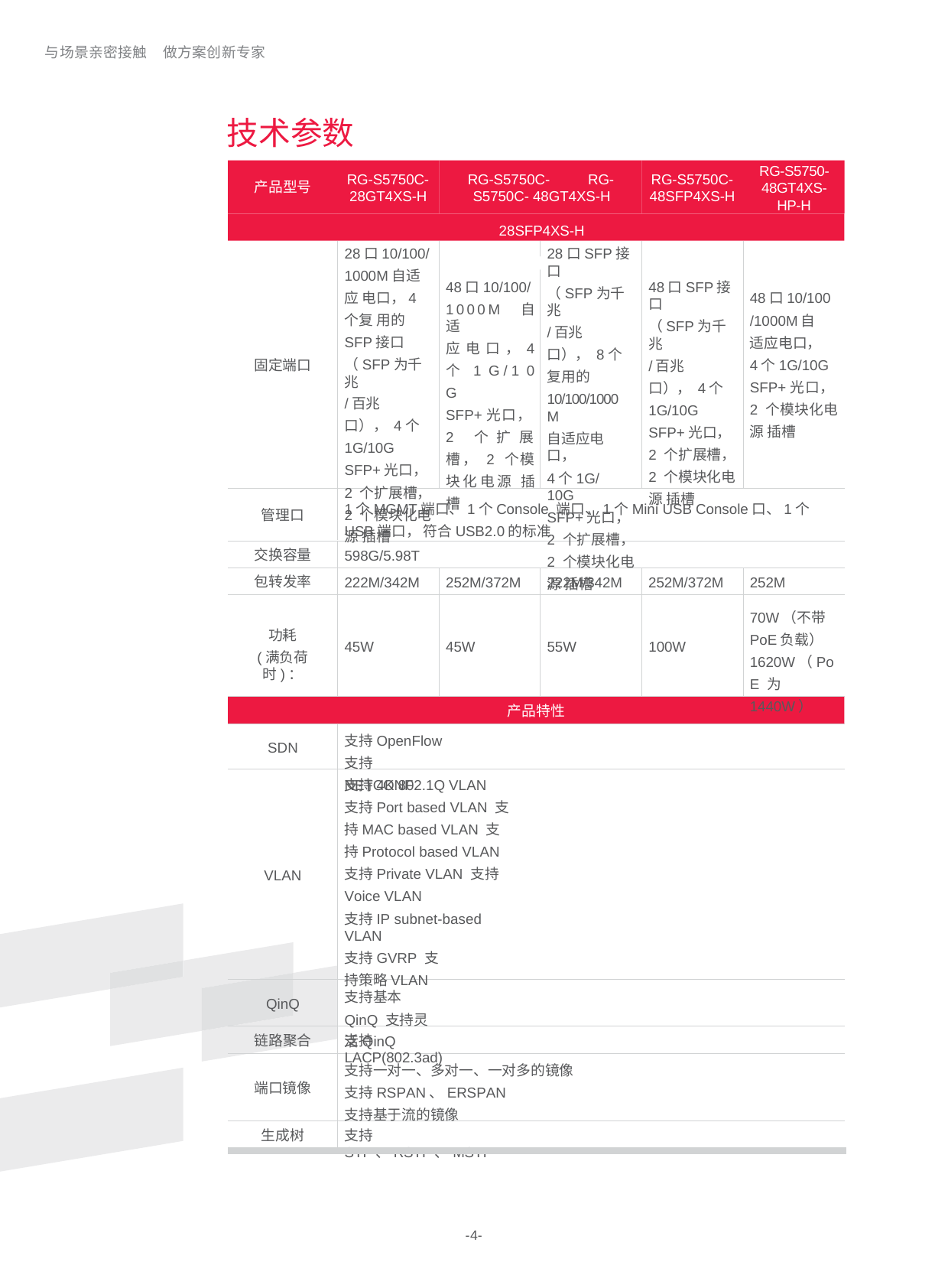

与场景亲密接触
做方案创新专家
技术参数

RG-S5750- 48GT4XS- HP-H
RG-S5750C- 28GT4XS-H
RG-S5750C-	 RG-S5750C- 48GT4XS-H	28SFP4XS-H

基本特性
RG-S5750C- 48SFP4XS-H
产品型号

28口10/100/
1000M自适应 电口，4个复 用的SFP接口
（SFP为千兆
/百兆口）， 4个1G/10G
SFP+光口，2 个扩展槽，2 个模块化电源 插槽
28口SFP接口
（SFP为千兆
/百兆口）， 8个复用的
10/100/1000M
自适应电口，
4个1G/10G
SFP+光口，2 个扩展槽，2 个模块化电源 插槽
48口10/100/
1000M 自适
应电口， 4 个 1 G/1 0 G
SFP+光口，2 个扩展槽， 2 个模块化电源 插槽
48口SFP接口
（SFP为千兆
/百兆口）， 4个1G/10G
SFP+光口，2 个扩展槽，2 个模块化电源 插槽
48口10/100
/1000M自
适应电口，
4个1G/10G
SFP+光口，2 个模块化电源 插槽
固定端口

1个MGMT端口、1个Console 端口、1个Mini USB Console口、1个USB端口， 符合USB2.0的标准
管理口

交换容量
598G/5.98T

包转发率
222M/342M
252M/372M
222M/342M
252M/372M
252M

70W（不带 PoE负载） 1620W（PoE 为1440W）
功耗
(满负荷时)：
45W
45W
55W
100W

产品特性

支持OpenFlow 支持NETCONF
SDN

支持4K 802.1Q VLAN
支持Port based VLAN 支持MAC based VLAN 支持Protocol based VLAN 支持Private VLAN 支持Voice VLAN
支持IP subnet-based VLAN
支持GVRP 支持策略VLAN
VLAN

支持基本QinQ 支持灵活QinQ
QinQ

链路聚合
支持LACP(802.3ad)

支持一对一、多对一、一对多的镜像 支持RSPAN、ERSPAN
支持基于流的镜像
端口镜像

生成树
支持STP、RSTP、MSTP

-4-